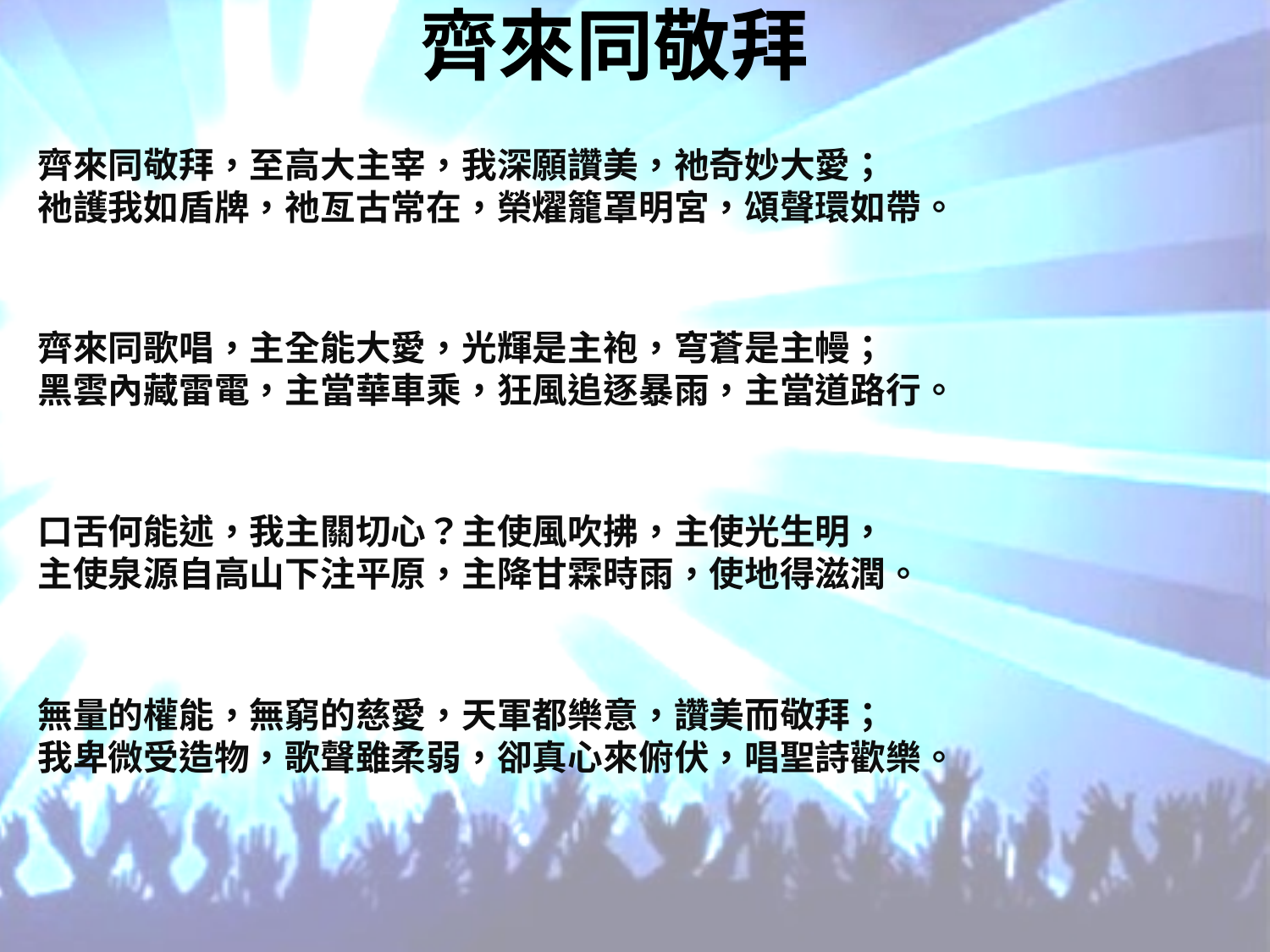

# 齊來同敬拜
齊來同敬拜，至高大主宰，我深願讚美，祂奇妙大愛；
祂護我如盾牌，祂亙古常在，榮燿籠罩明宮，頌聲環如帶。

齊來同歌唱，主全能大愛，光輝是主袍，穹蒼是主幔；
黑雲內藏雷電，主當華車乘，狂風追逐暴雨，主當道路行。

口舌何能述，我主關切心？主使風吹拂，主使光生明，
主使泉源自高山下注平原，主降甘霖時雨，使地得滋潤。

無量的權能，無窮的慈愛，天軍都樂意，讚美而敬拜；
我卑微受造物，歌聲雖柔弱，卻真心來俯伏，唱聖詩歡樂。